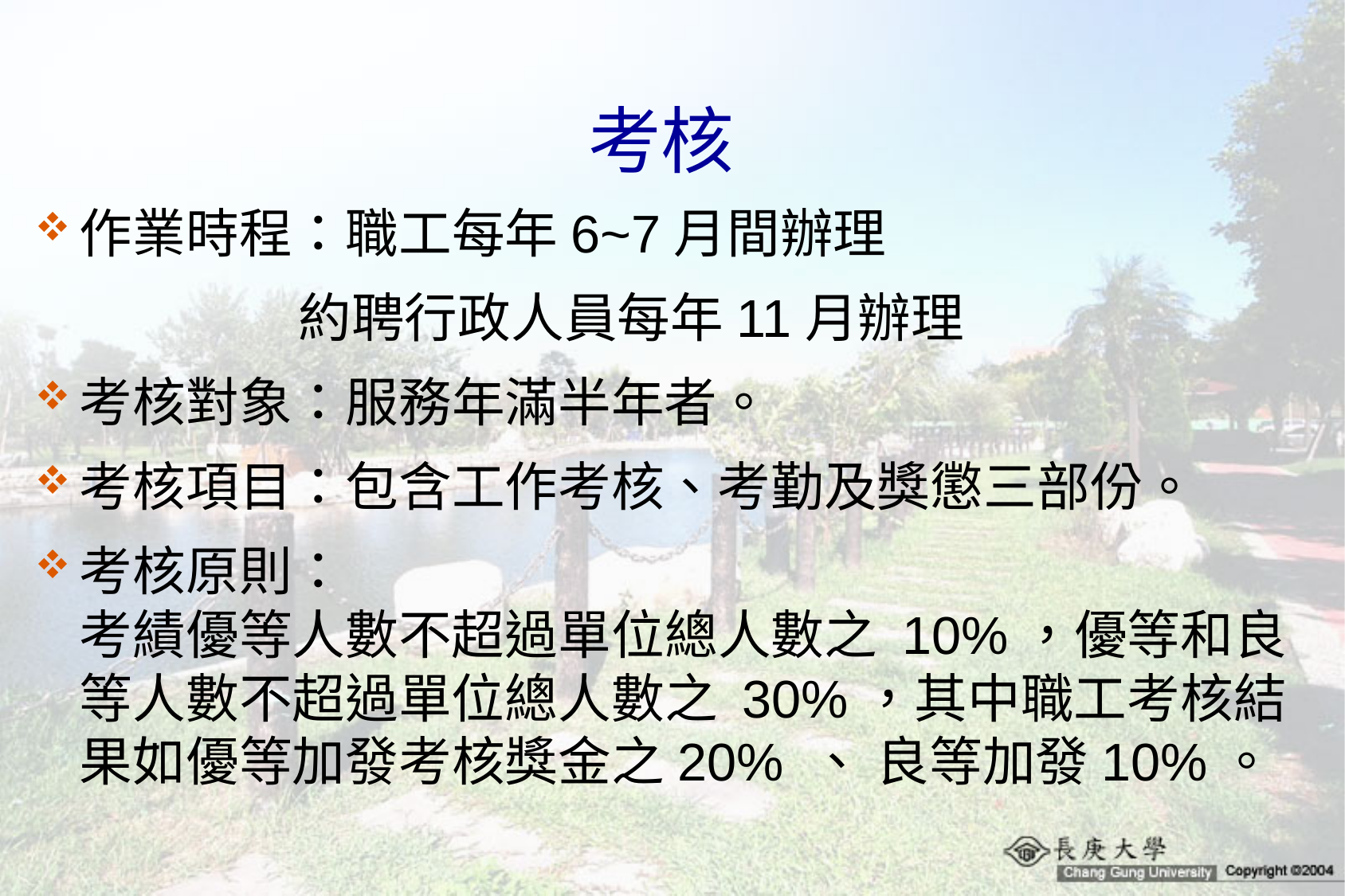

# 考核
作業時程：職工每年6~7月間辦理
                     約聘行政人員每年11月辦理
考核對象：服務年滿半年者。
考核項目：包含工作考核、考勤及獎懲三部份。
考核原則：
考績優等人數不超過單位總人數之 10%，優等和良等人數不超過單位總人數之 30%，其中職工考核結果如優等加發考核獎金之20% 、 良等加發10%。